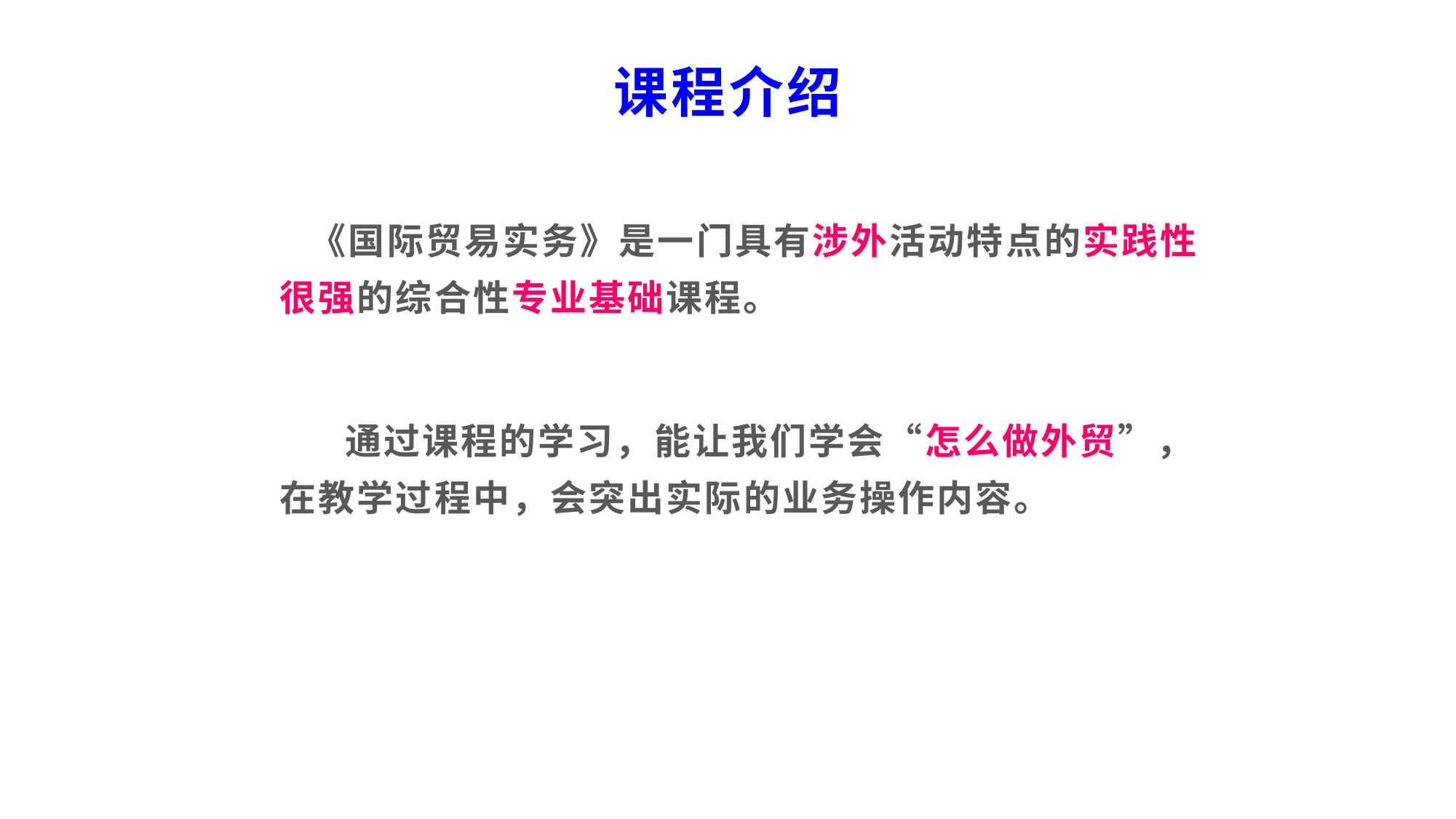

# 课程介绍

      《国际贸易实务》是一门具有涉外活动特点的实践性很强的综合性专业基础课程。

        通过课程的学习，能让我们学会“怎么做外贸”，在教学过程中，会突出实际的业务操作内容。